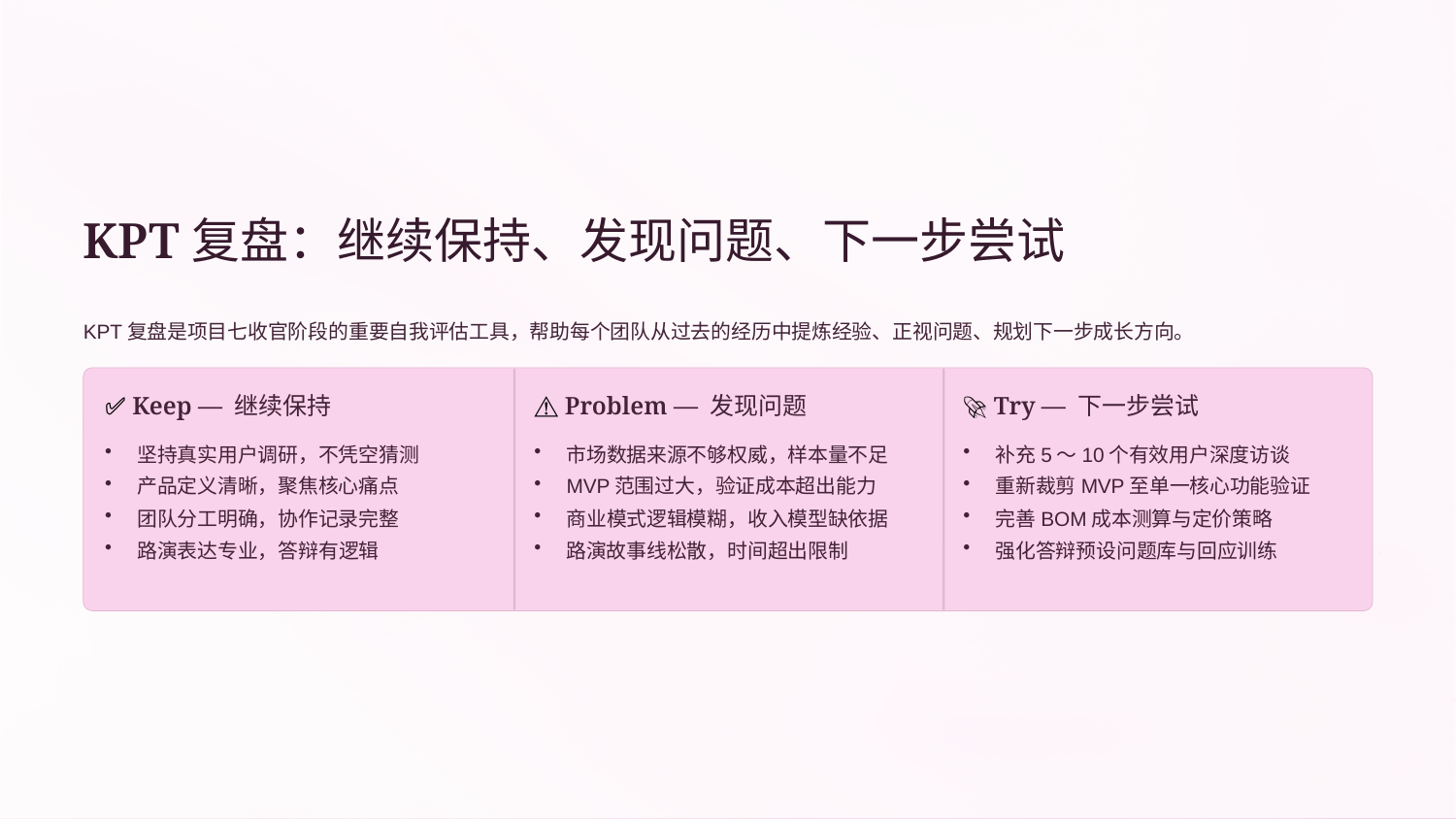

KPT复盘：继续保持、发现问题、下一步尝试
KPT复盘是项目七收官阶段的重要自我评估工具，帮助每个团队从过去的经历中提炼经验、正视问题、规划下一步成长方向。

✅ Keep — 继续保持
⚠️ Problem — 发现问题
🚀 Try — 下一步尝试
坚持真实用户调研，不凭空猜测
产品定义清晰，聚焦核心痛点
团队分工明确，协作记录完整
路演表达专业，答辩有逻辑
市场数据来源不够权威，样本量不足
MVP范围过大，验证成本超出能力
商业模式逻辑模糊，收入模型缺依据
路演故事线松散，时间超出限制
补充5～10个有效用户深度访谈
重新裁剪MVP至单一核心功能验证
完善BOM成本测算与定价策略
强化答辩预设问题库与回应训练